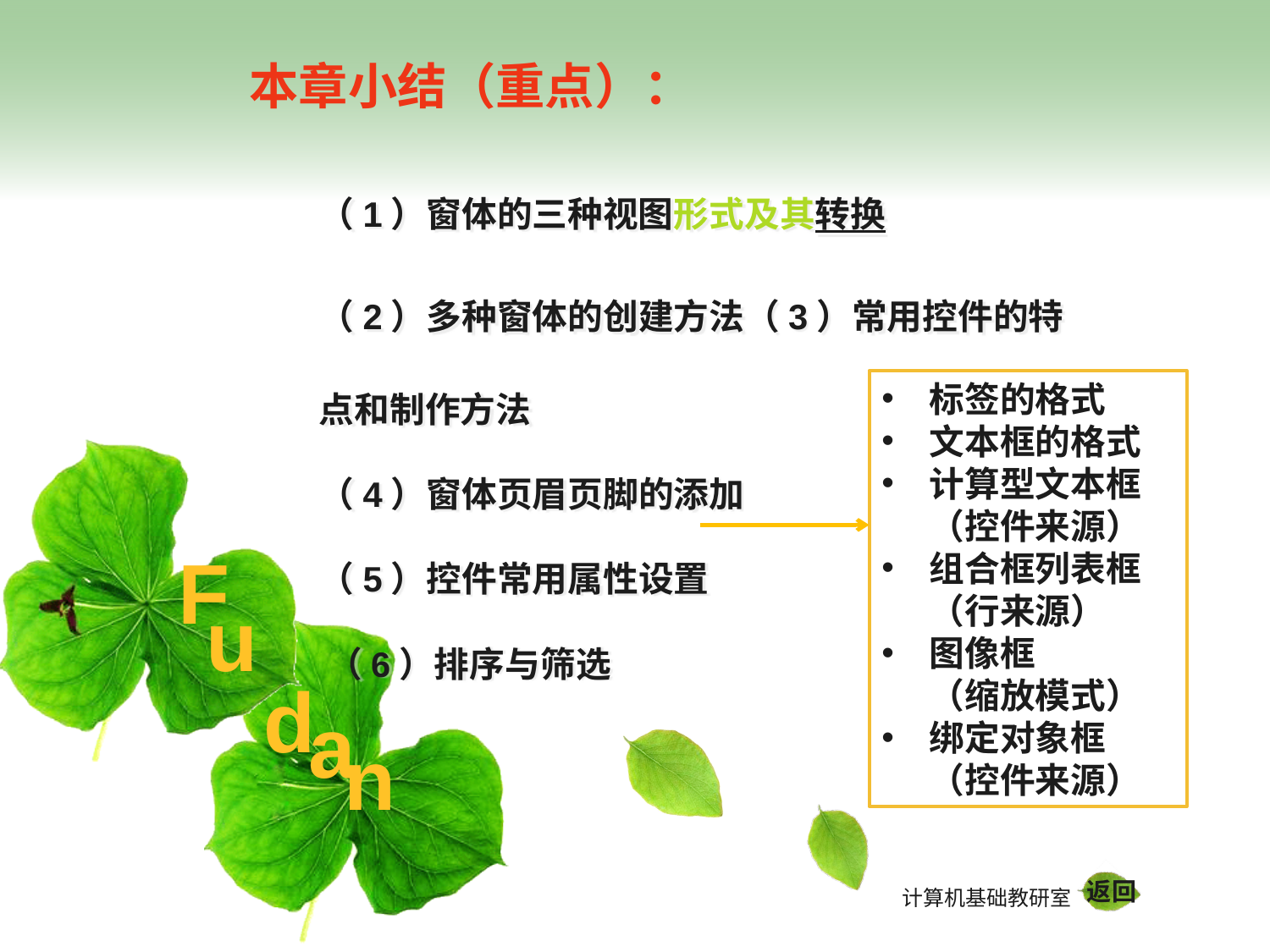

本章小结（重点）：
# （1）窗体的三种视图形式及其转换 （2）多种窗体的创建方法 （3）常用控件的特点和制作方法 （4）窗体页眉页脚的添加 （5）控件常用属性设置 （6）排序与筛选
标签的格式
文本框的格式
计算型文本框
（控件来源）
组合框列表框
（行来源）
图像框
（缩放模式）
绑定对象框
（控件来源）
返回